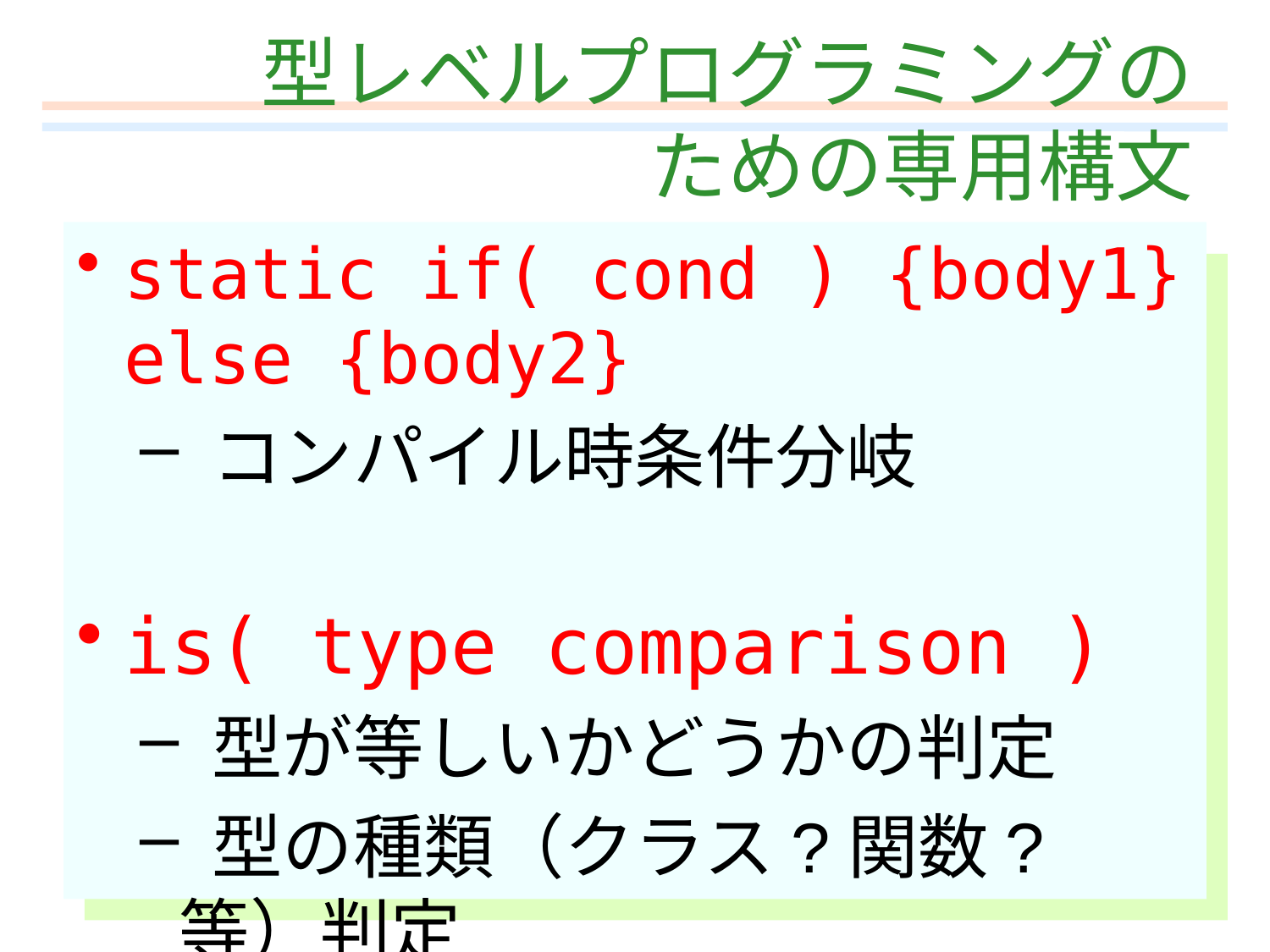

# 型レベルプログラミングの ための専用構文
static if( cond ) {body1}
else {body2}
 コンパイル時条件分岐

is( type comparison )
 型が等しいかどうかの判定
 型の種類（クラス?関数?等）判定